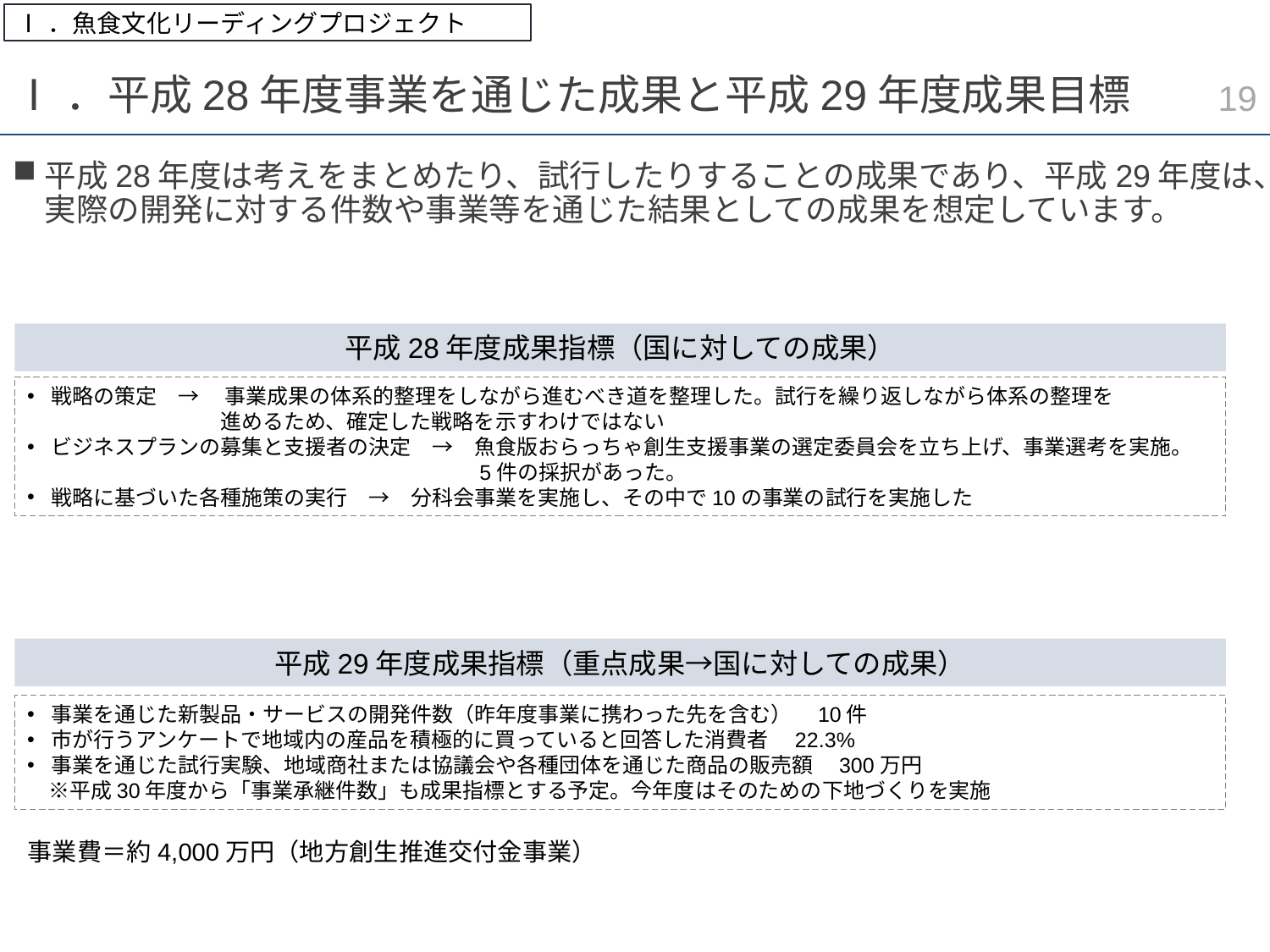

Ⅰ．魚食文化リーディングプロジェクト
19
# Ⅰ．平成28年度事業を通じた成果と平成29年度成果目標
平成28年度は考えをまとめたり、試行したりすることの成果であり、平成29年度は、実際の開発に対する件数や事業等を通じた結果としての成果を想定しています。
平成28年度成果指標（国に対しての成果）
戦略の策定　→　 事業成果の体系的整理をしながら進むべき道を整理した。試行を繰り返しながら体系の整理を
　　　　　　　　進めるため、確定した戦略を示すわけではない
ビジネスプランの募集と支援者の決定　→　魚食版おらっちゃ創生支援事業の選定委員会を立ち上げ、事業選考を実施。
　　　　　　　　　　　　　　　　　　　　5件の採択があった。
戦略に基づいた各種施策の実行　→　分科会事業を実施し、その中で10の事業の試行を実施した
平成29年度成果指標（重点成果→国に対しての成果）
事業を通じた新製品・サービスの開発件数（昨年度事業に携わった先を含む）　10件
市が行うアンケートで地域内の産品を積極的に買っていると回答した消費者　22.3%
事業を通じた試行実験、地域商社または協議会や各種団体を通じた商品の販売額　300万円
　※平成30年度から「事業承継件数」も成果指標とする予定。今年度はそのための下地づくりを実施
事業費＝約4,000万円（地方創生推進交付金事業）